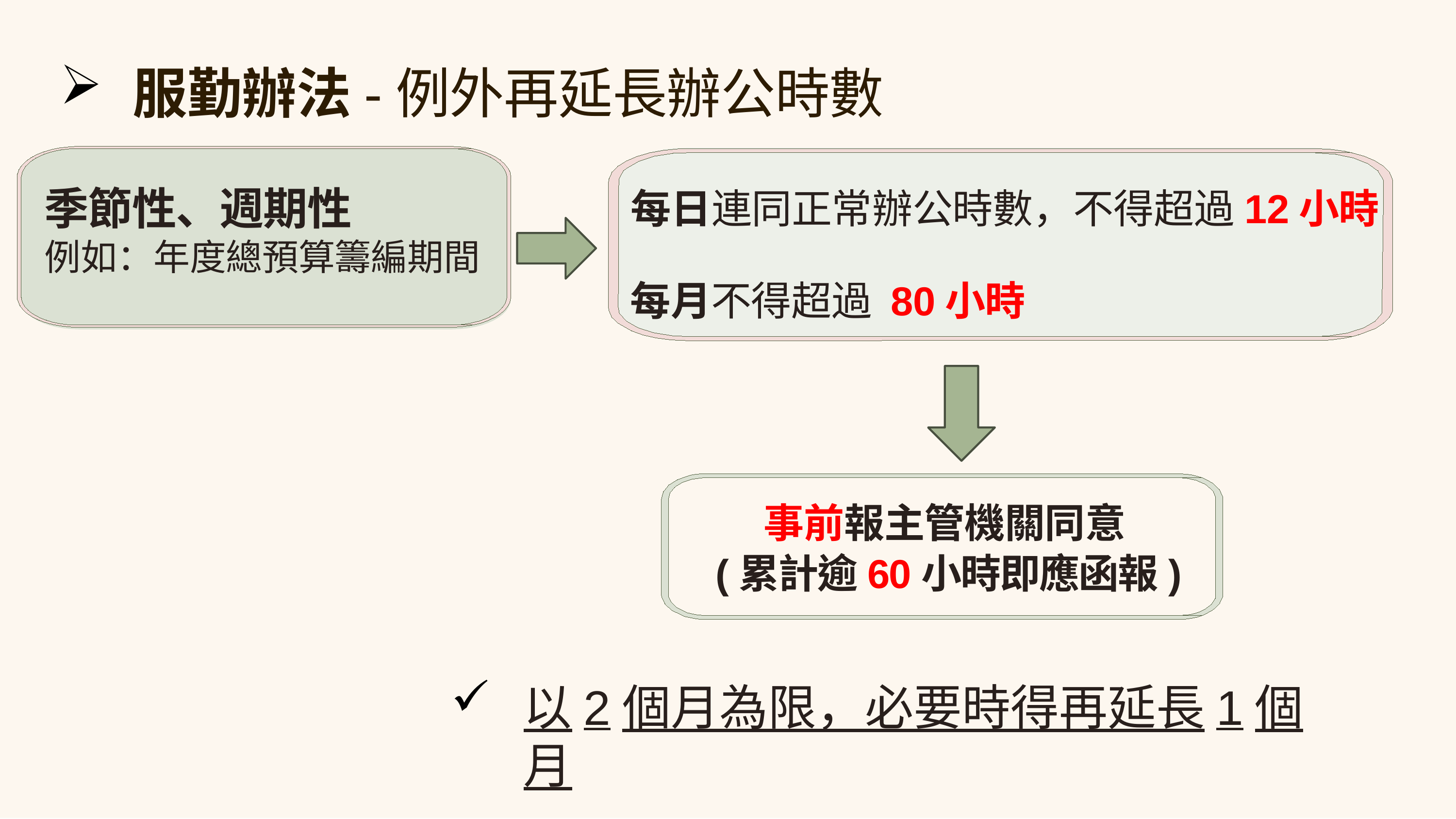

服勤辦法-例外再延⾧辦公時數

季節性、週期性
例如：年度總預算籌編期間
每日連同正常辦公時數，不得超過12小時
每月不得超過 80小時

事前報主管機關同意
(累計逾60小時即應函報)
以2個月為限，必要時得再延⾧1個月
6